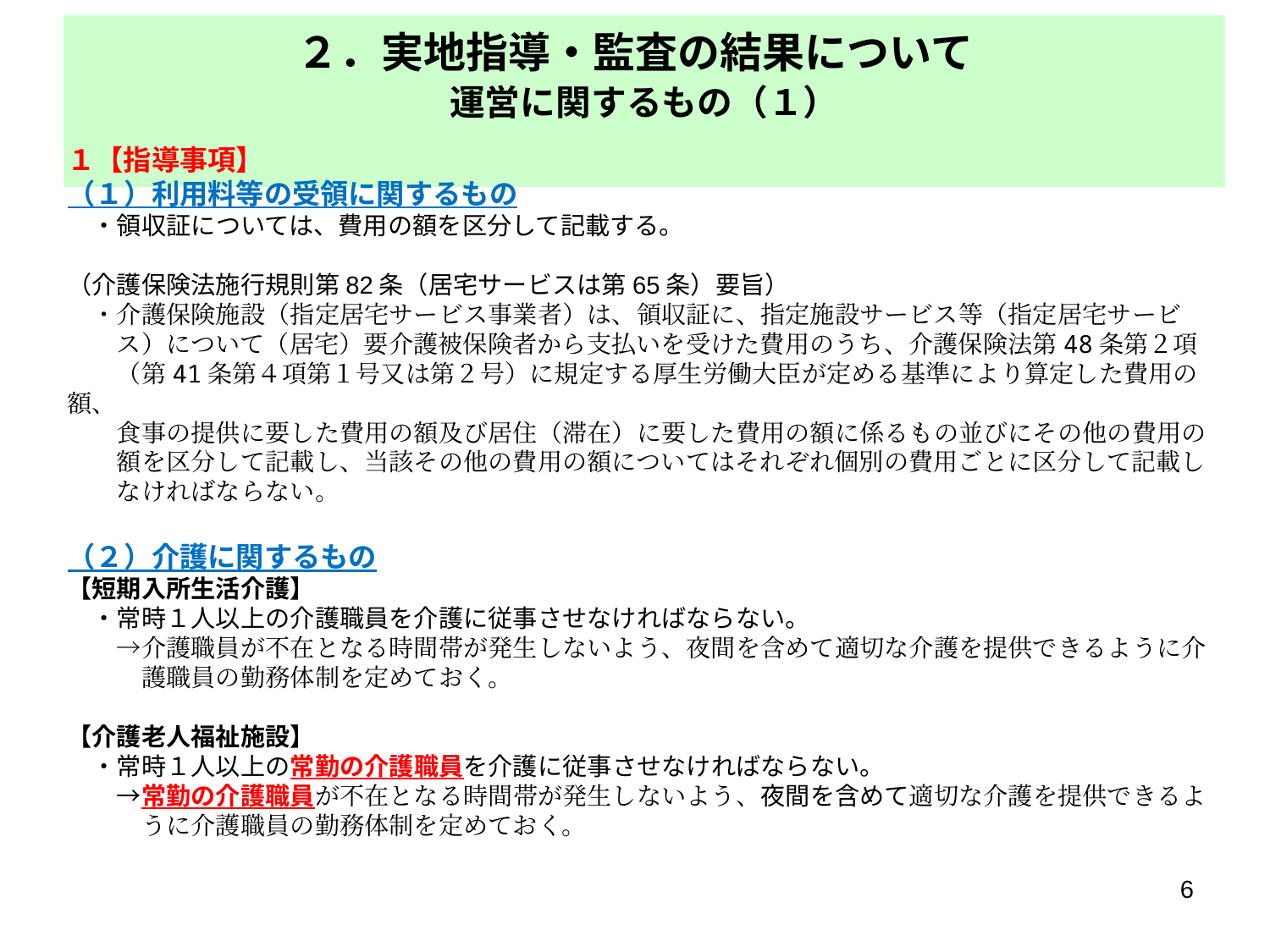

２．実地指導・監査の結果について
# 運営に関するもの（１）
１【指導事項】
（１）利用料等の受領に関するもの
　・領収証については、費用の額を区分して記載する。

（介護保険法施行規則第82条（居宅サービスは第65条）要旨）
　・介護保険施設（指定居宅サービス事業者）は、領収証に、指定施設サービス等（指定居宅サービ
　　ス）について（居宅）要介護被保険者から支払いを受けた費用のうち、介護保険法第48条第２項
　　（第41条第４項第１号又は第２号）に規定する厚生労働大臣が定める基準により算定した費用の額、
　　食事の提供に要した費用の額及び居住（滞在）に要した費用の額に係るもの並びにその他の費用の
　　額を区分して記載し、当該その他の費用の額についてはそれぞれ個別の費用ごとに区分して記載し
　　なければならない。

（２）介護に関するもの
【短期入所生活介護】
　・常時１人以上の介護職員を介護に従事させなければならない。
　　→介護職員が不在となる時間帯が発生しないよう、夜間を含めて適切な介護を提供できるように介
　　　護職員の勤務体制を定めておく。

【介護老人福祉施設】
　・常時１人以上の常勤の介護職員を介護に従事させなければならない。
　　→常勤の介護職員が不在となる時間帯が発生しないよう、夜間を含めて適切な介護を提供できるよ
　　　うに介護職員の勤務体制を定めておく。

6